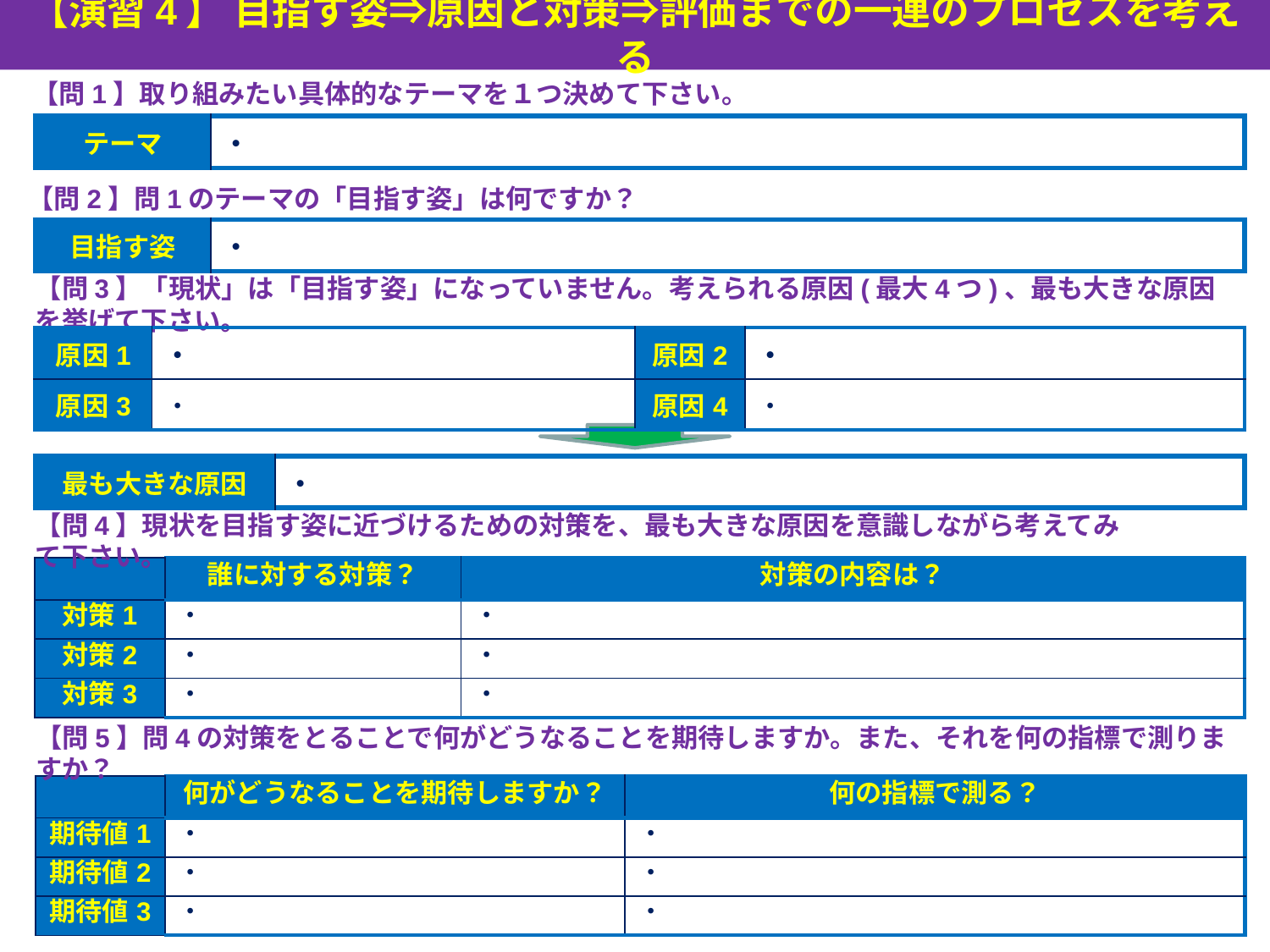

【演習4】 目指す姿⇒原因と対策⇒評価までの一連のプロセスを考える
【問1】取り組みたい具体的なテーマを１つ決めて下さい。
| テーマ | ・ |
| --- | --- |
【問2】問1のテーマの「目指す姿」は何ですか？
| 目指す姿 | ・ |
| --- | --- |
【問3】「現状」は「目指す姿」になっていません。考えられる原因(最大4つ)、最も大きな原因を挙げて下さい。
| 原因1 | ・ | 原因2 | ・ |
| --- | --- | --- | --- |
| 原因3 | ・ | 原因4 | ・ |

| 最も大きな原因 | ・ |
| --- | --- |
【問4】現状を目指す姿に近づけるための対策を、最も大きな原因を意識しながら考えてみて下さい。
|  | 誰に対する対策？ | 対策の内容は？ |
| --- | --- | --- |
| 対策1 | ・ | ・ |
| 対策2 | ・ | ・ |
| 対策3 | ・ | ・ |
【問5】問4の対策をとることで何がどうなることを期待しますか。また、それを何の指標で測りますか？
|  | 何がどうなることを期待しますか？ | 何の指標で測る？ |
| --- | --- | --- |
| 期待値1 | ・ | ・ |
| 期待値2 | ・ | ・ |
| 期待値3 | ・ | ・ |